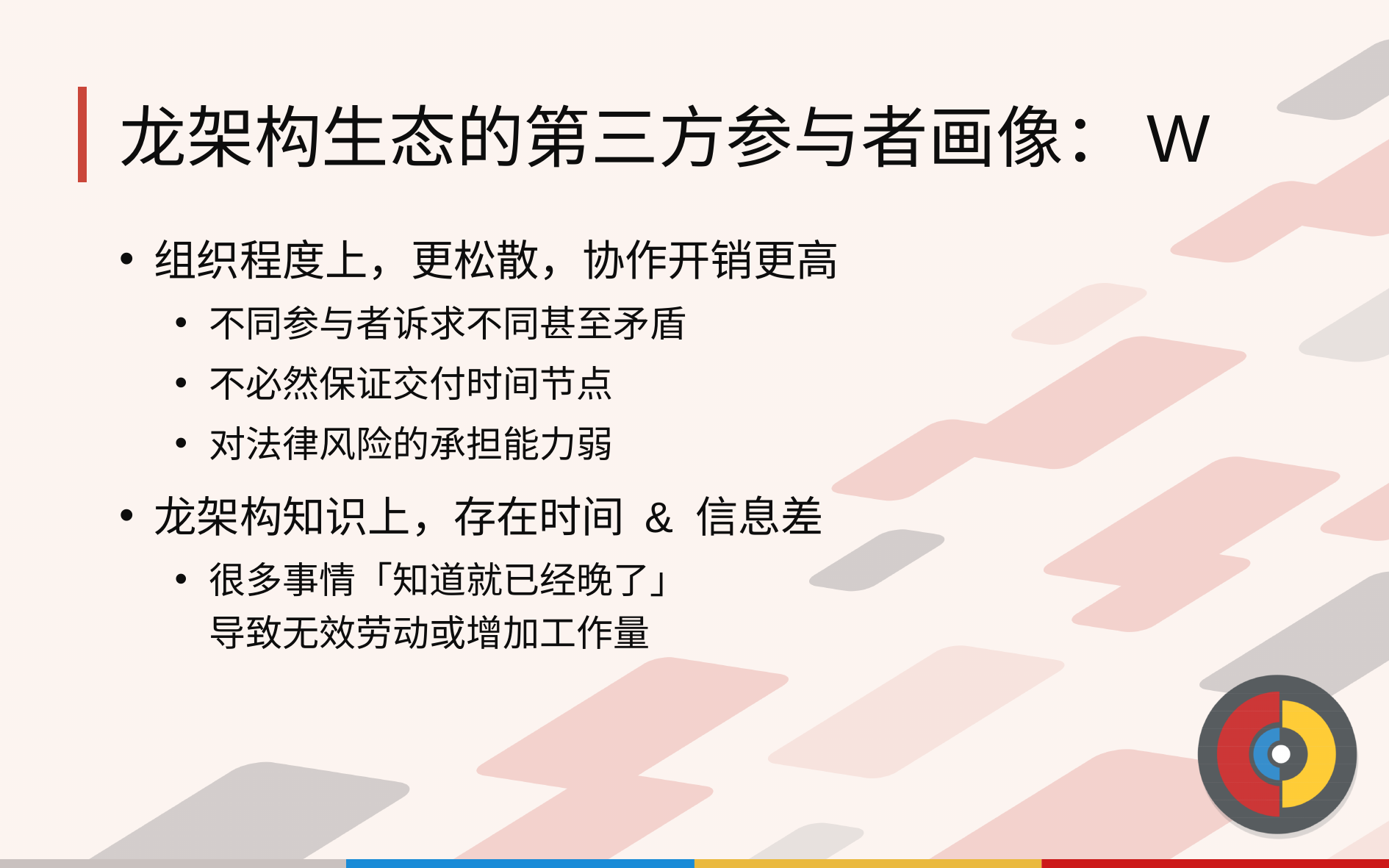

# 龙架构生态的第三方参与者画像：W
组织程度上，更松散，协作开销更高
不同参与者诉求不同甚至矛盾
不必然保证交付时间节点
对法律风险的承担能力弱
龙架构知识上，存在时间 & 信息差
很多事情「知道就已经晚了」
导致无效劳动或增加工作量